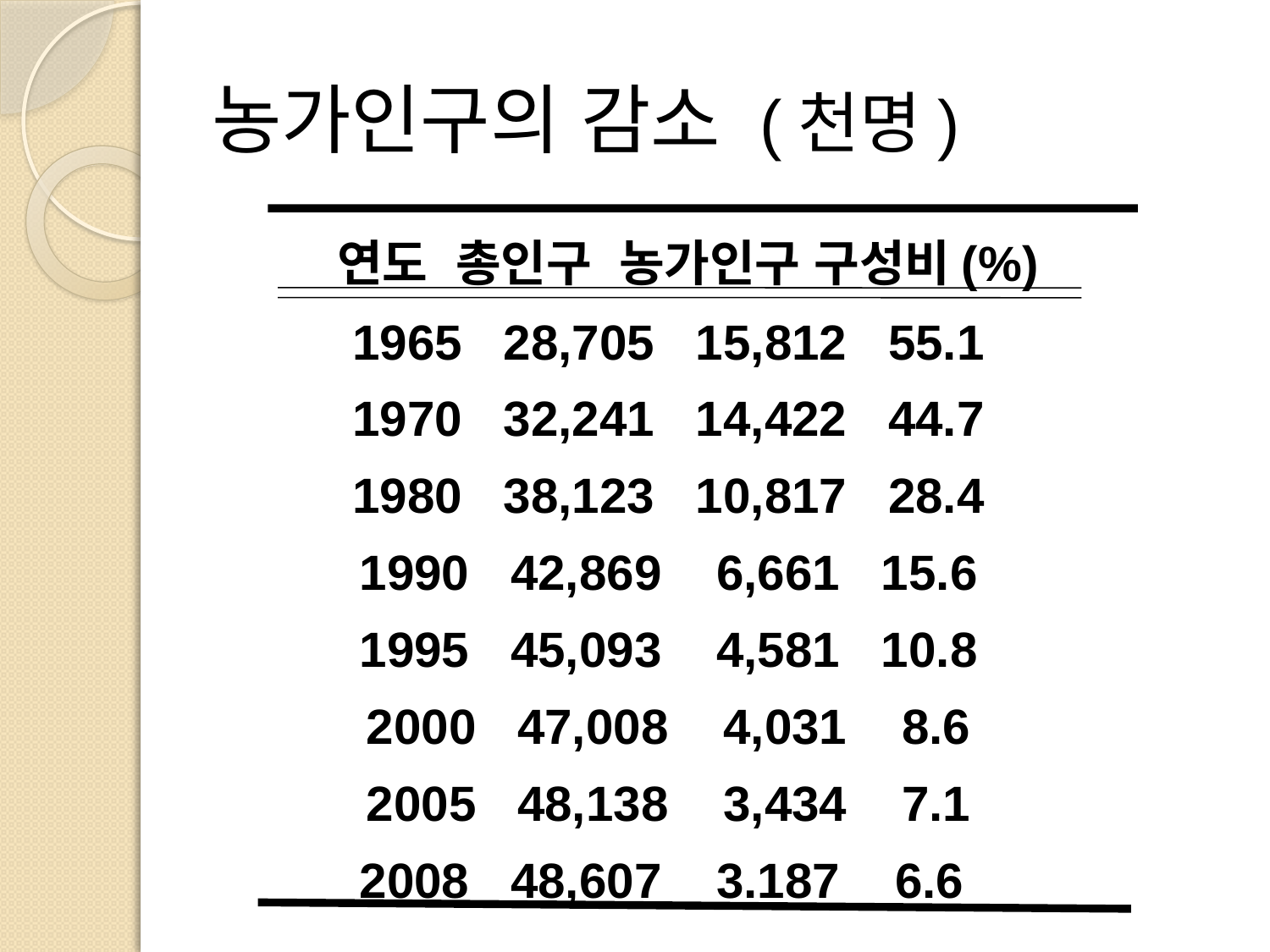

# 농가인구의 감소 (천명)
   연도  총인구  농가인구 구성비(%)
 1965   28,705   15,812   55.1
 1970   32,241   14,422   44.7
 1980   38,123   10,817   28.4
 1990   42,869    6,661   15.6
 1995   45,093    4,581   10.8
 2000   47,008    4,031    8.6
 2005   48,138    3,434    7.1
 2008   48,607    3.187    6.6